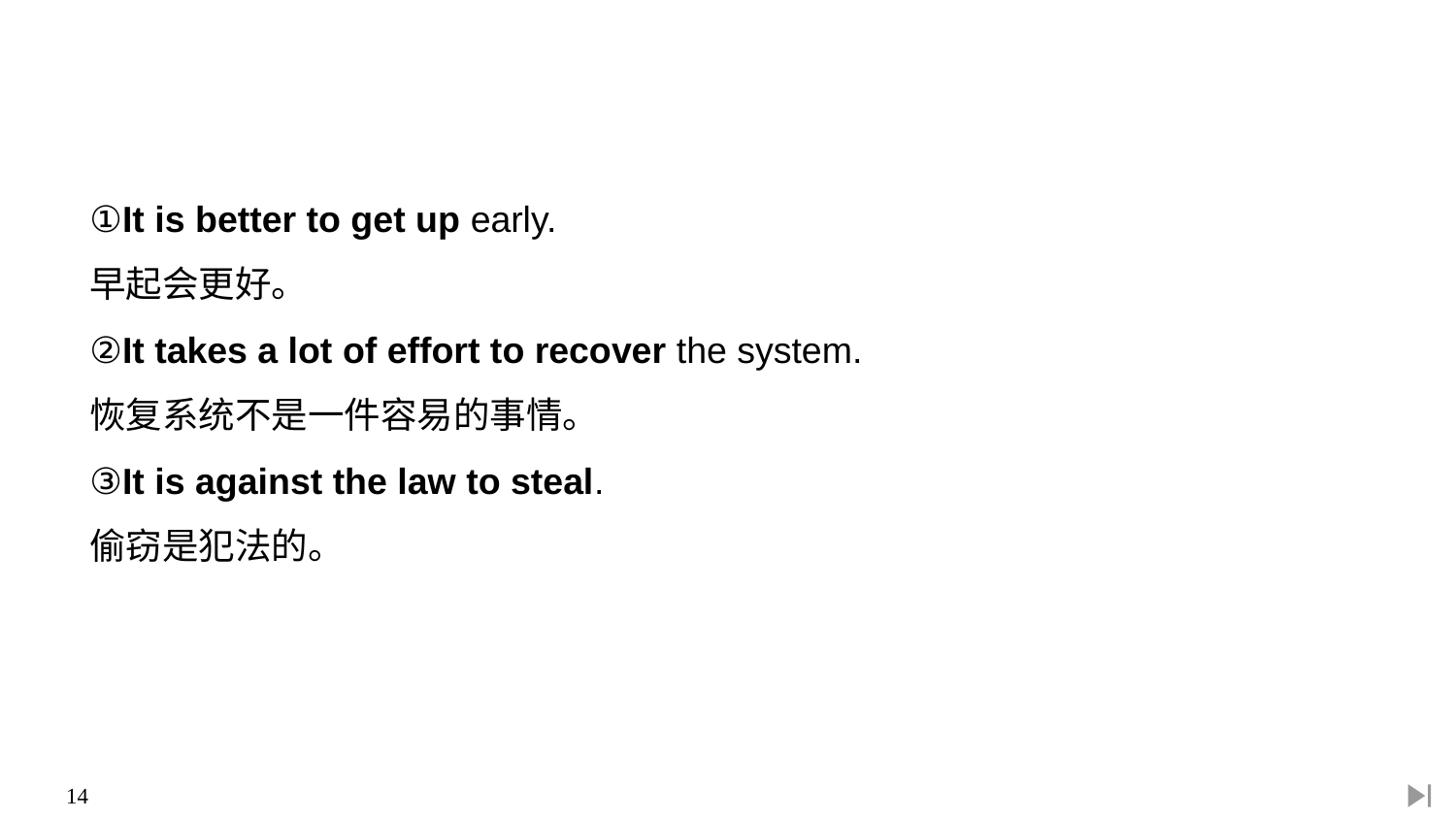

①It is better to get up early.
早起会更好。
②It takes a lot of effort to recover the system.
恢复系统不是一件容易的事情。
③It is against the law to steal.
偷窃是犯法的。